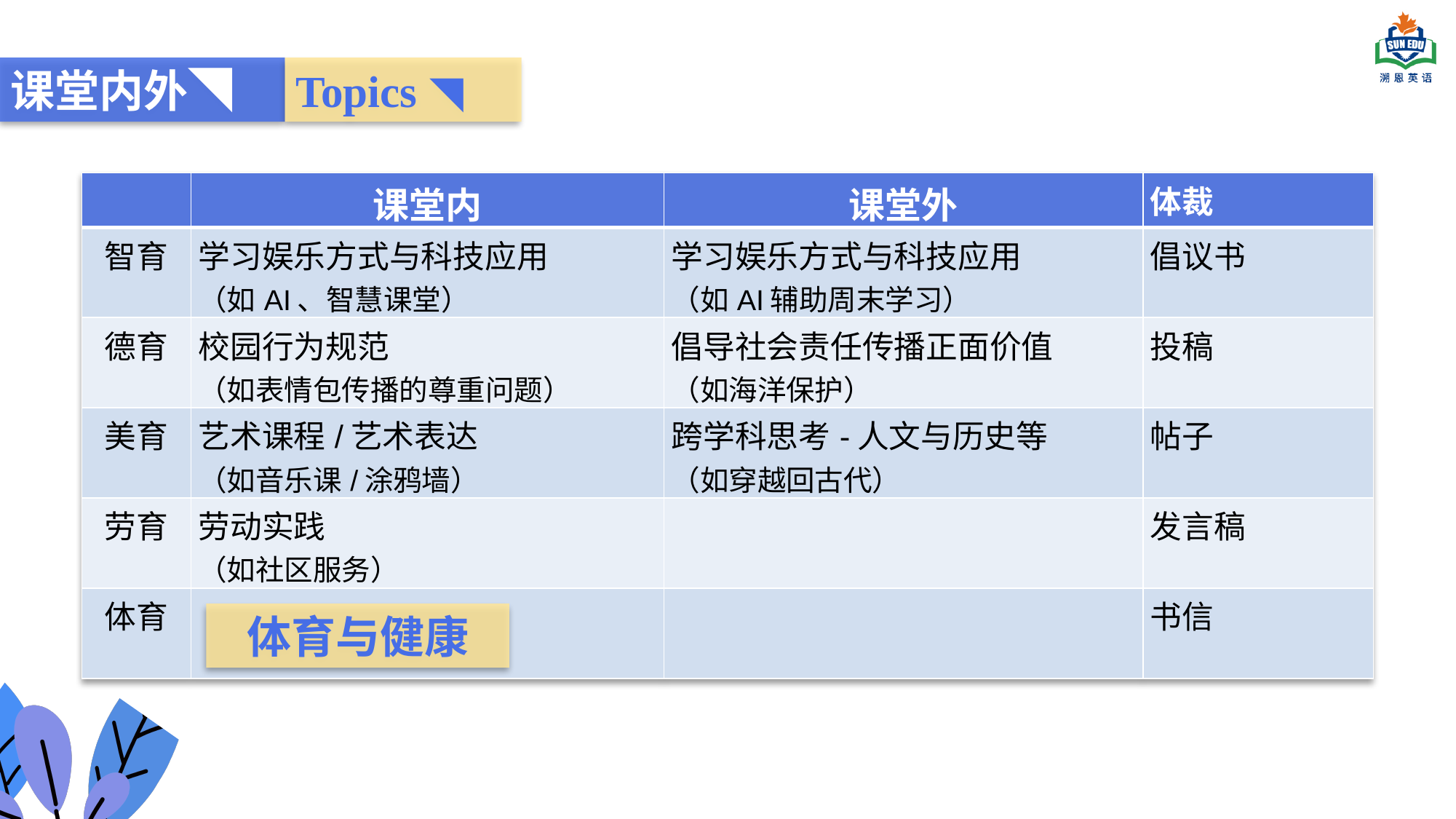

课堂内外◥
Topics ◥
|  | 课堂内 | 课堂外 | 体裁 |
| --- | --- | --- | --- |
| 智育 | 学习娱乐方式与科技应用 （如AI、智慧课堂） | 学习娱乐方式与科技应用 （如AI辅助周末学习） | 倡议书 |
| 德育 | 校园行为规范 （如表情包传播的尊重问题） | 倡导社会责任传播正面价值 （如海洋保护） | 投稿 |
| 美育 | 艺术课程/艺术表达 （如音乐课/涂鸦墙） | 跨学科思考-人文与历史等 （如穿越回古代） | 帖子 |
| 劳育 | 劳动实践 （如社区服务） |  | 发言稿 |
| 体育 |  |  | 书信 |
体育与健康